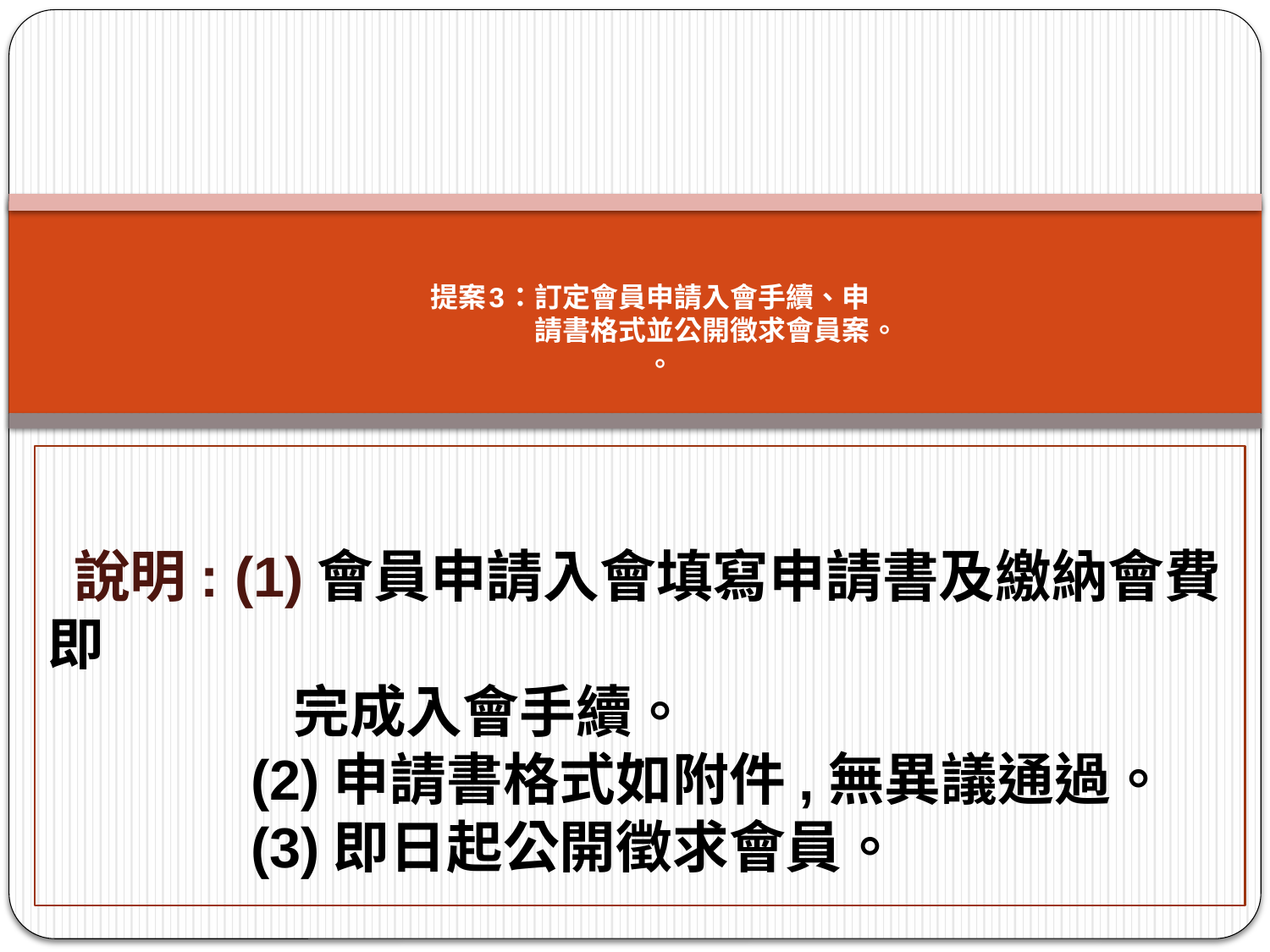

# 提案3：訂定會員申請入會手續、申 請書格式並公開徵求會員案。 。

 說明: (1)會員申請入會填寫申請書及繳納會費即
                  完成入會手續。
             (2)申請書格式如附件,無異議通過。
             (3)即日起公開徵求會員。